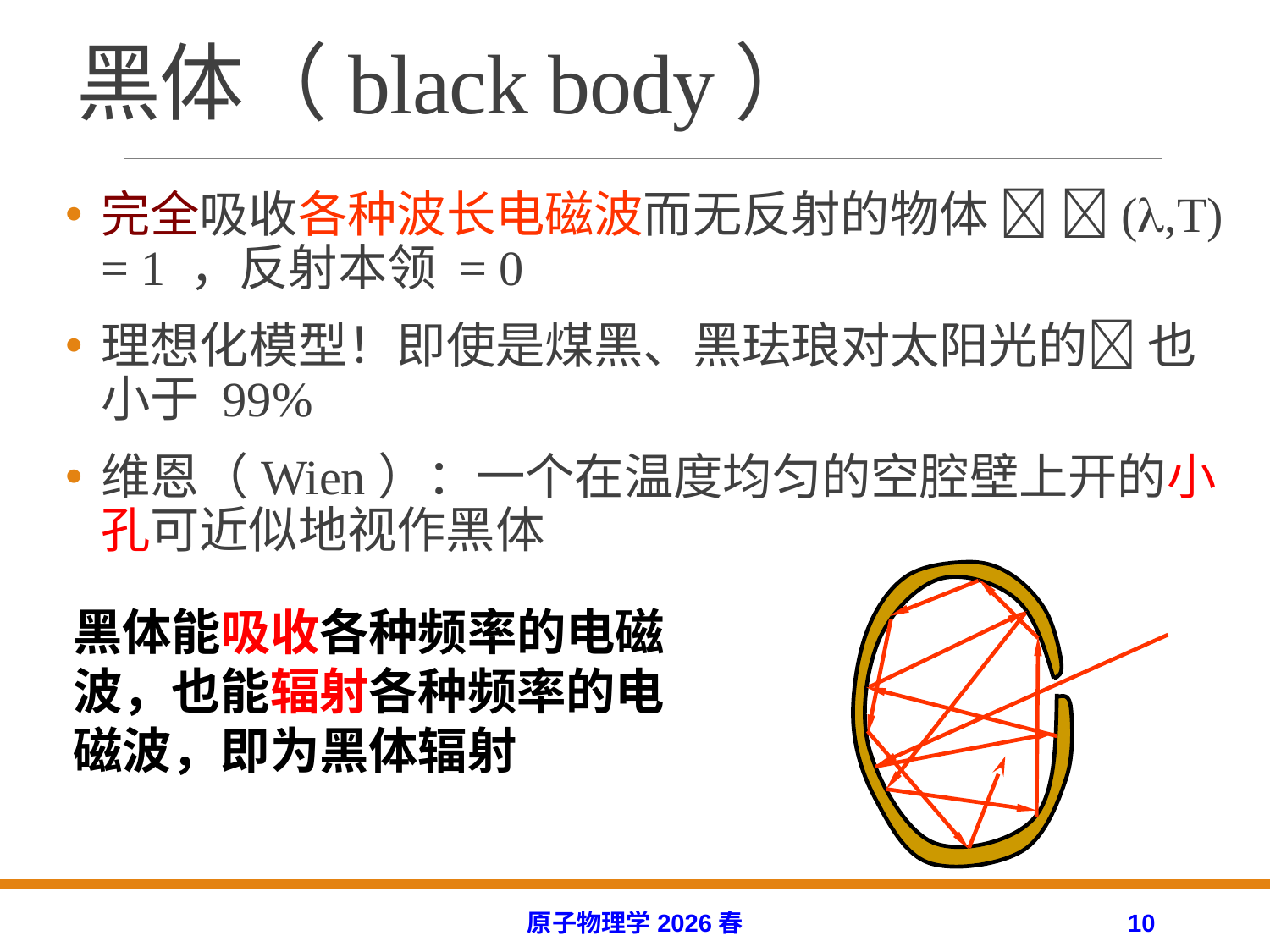

# 黑体（black body）
完全吸收各种波长电磁波而无反射的物体 ⇐ α(λ,T) = 1 ，反射本领 = 0
理想化模型！即使是煤黑、黑珐琅对太阳光的α 也小于 99%
维恩（Wien）：一个在温度均匀的空腔壁上开的小孔可近似地视作黑体

黑体能吸收各种频率的电磁波，也能辐射各种频率的电磁波，即为黑体辐射
原子物理学2026春
10